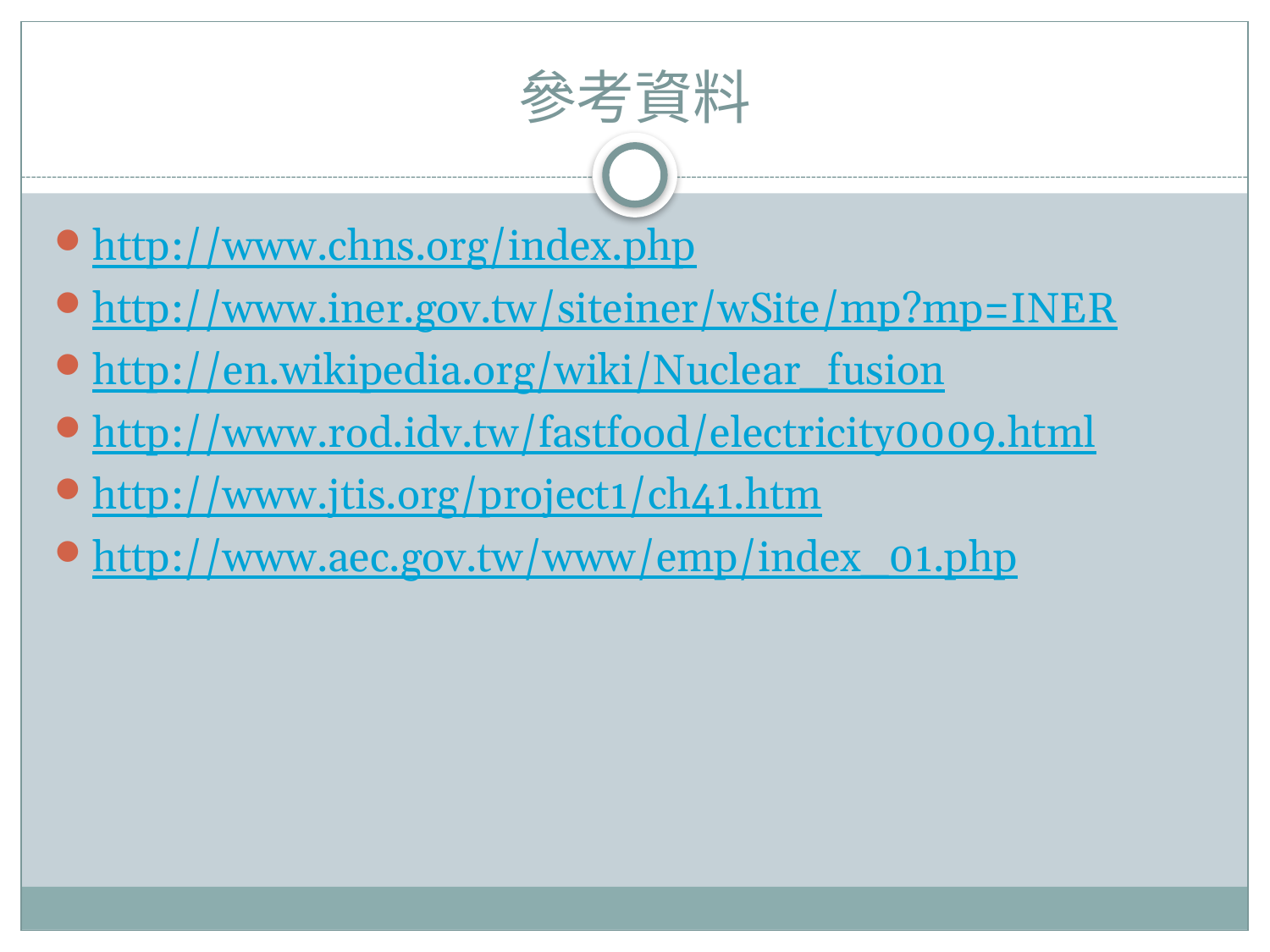

# 參考資料
http://www.chns.org/index.php
http://www.iner.gov.tw/siteiner/wSite/mp?mp=INER
http://en.wikipedia.org/wiki/Nuclear_fusion
http://www.rod.idv.tw/fastfood/electricity0009.html
http://www.jtis.org/project1/ch41.htm
http://www.aec.gov.tw/www/emp/index_01.php